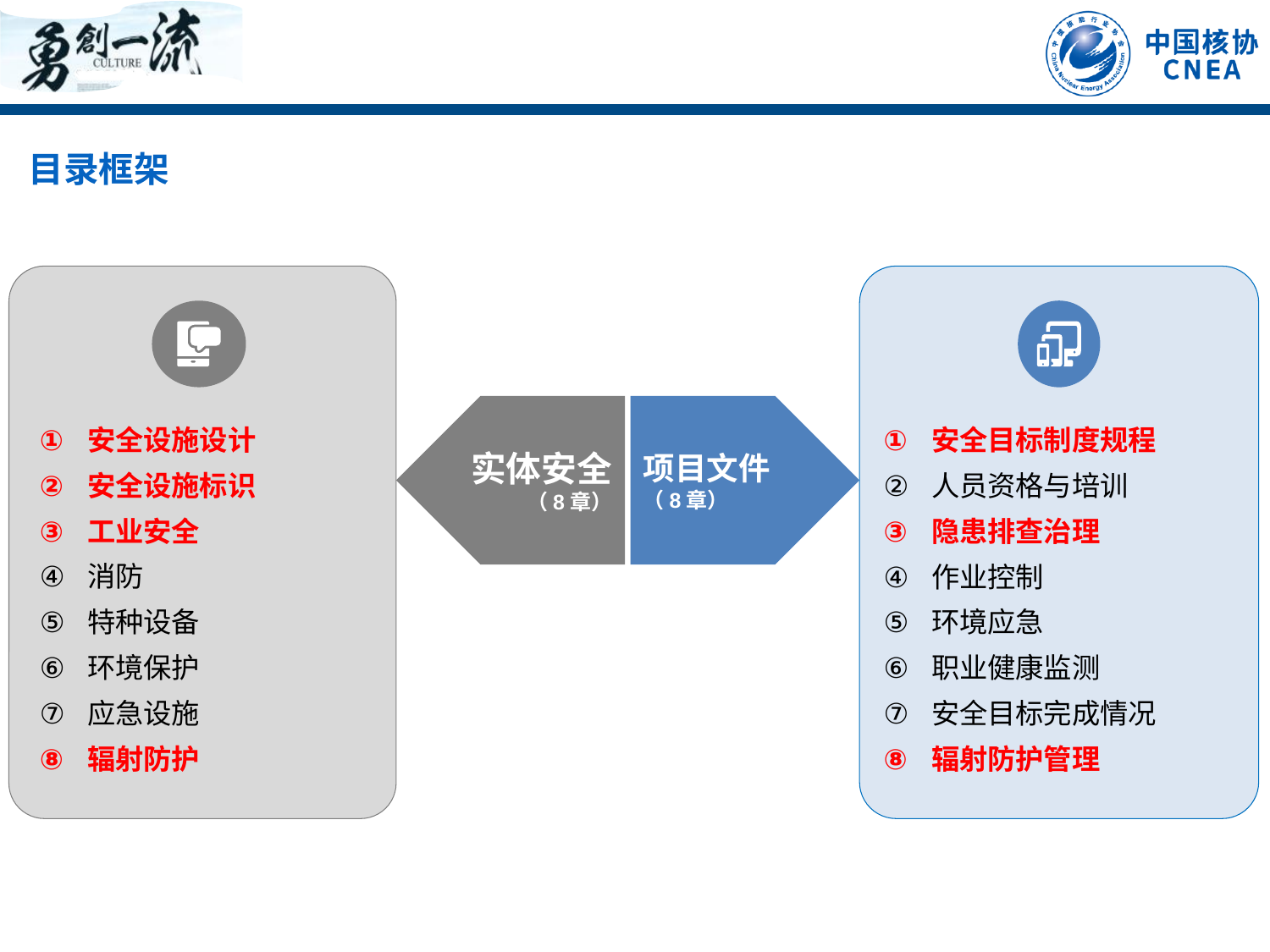

15
目录框架

安全设施设计
安全设施标识
工业安全
消防
特种设备
环境保护
应急设施
辐射防护

安全目标制度规程
人员资格与培训
隐患排查治理
作业控制
环境应急
职业健康监测
安全目标完成情况
辐射防护管理
实体安全
（8章）
项目文件
（8章）